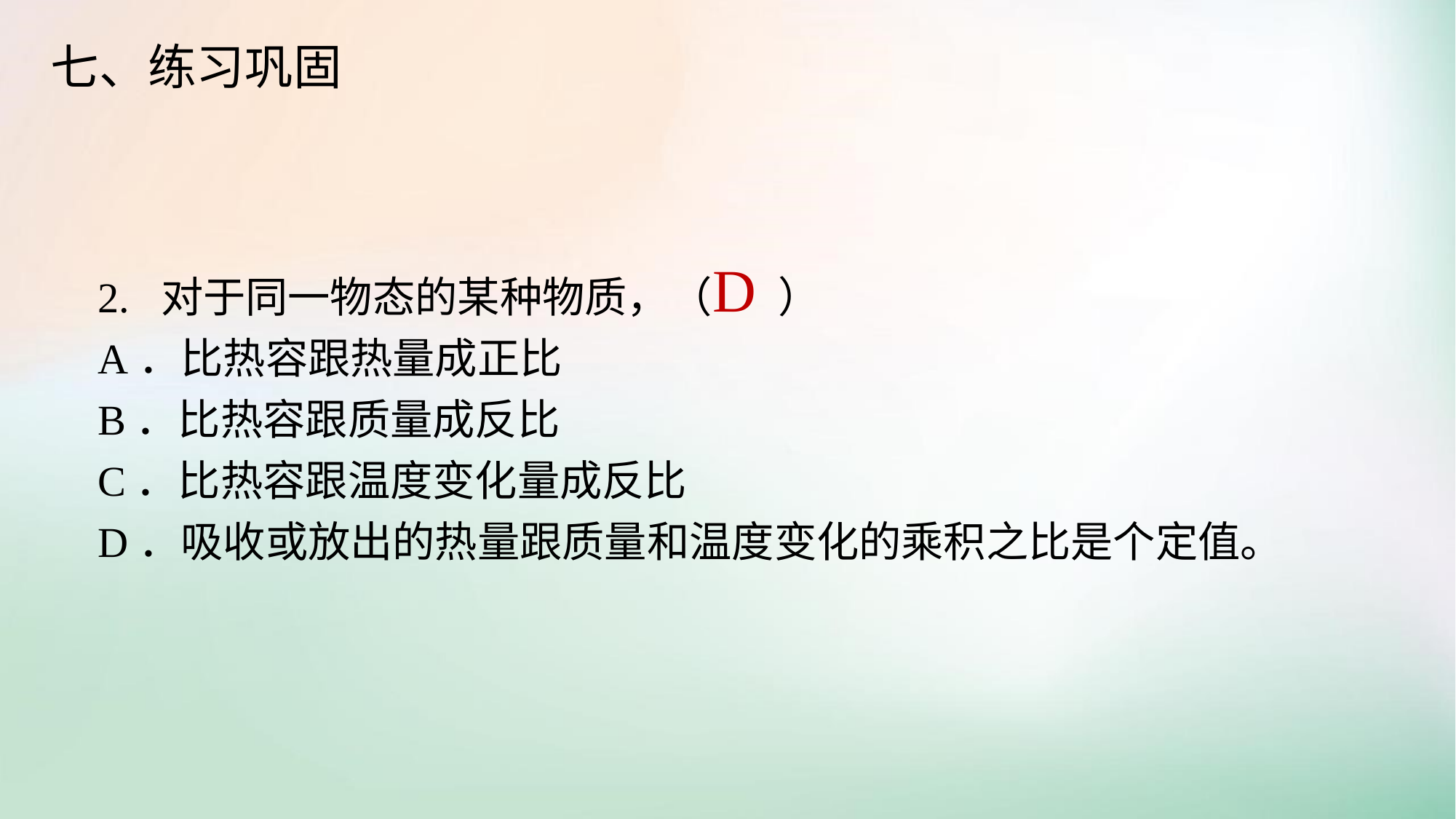

七、练习巩固
D
2.  对于同一物态的某种物质，（       ）
A．比热容跟热量成正比
B．比热容跟质量成反比
C．比热容跟温度变化量成反比
D．吸收或放出的热量跟质量和温度变化的乘积之比是个定值。